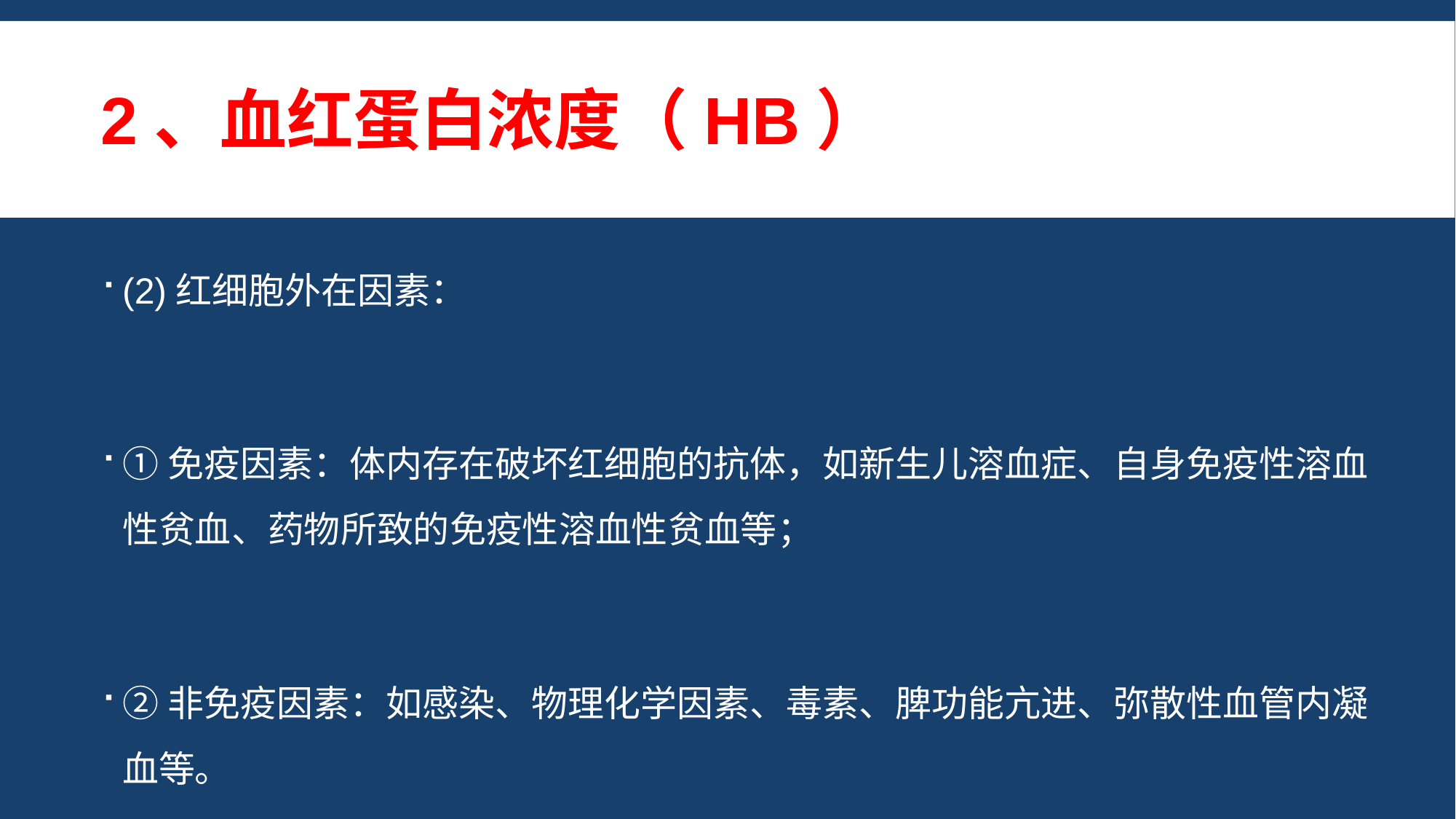

# 2、血红蛋白浓度（Hb）
(2)红细胞外在因素：

①免疫因素：体内存在破坏红细胞的抗体，如新生儿溶血症、自身免疫性溶血性贫血、药物所致的免疫性溶血性贫血等；

②非免疫因素：如感染、物理化学因素、毒素、脾功能亢进、弥散性血管内凝血等。